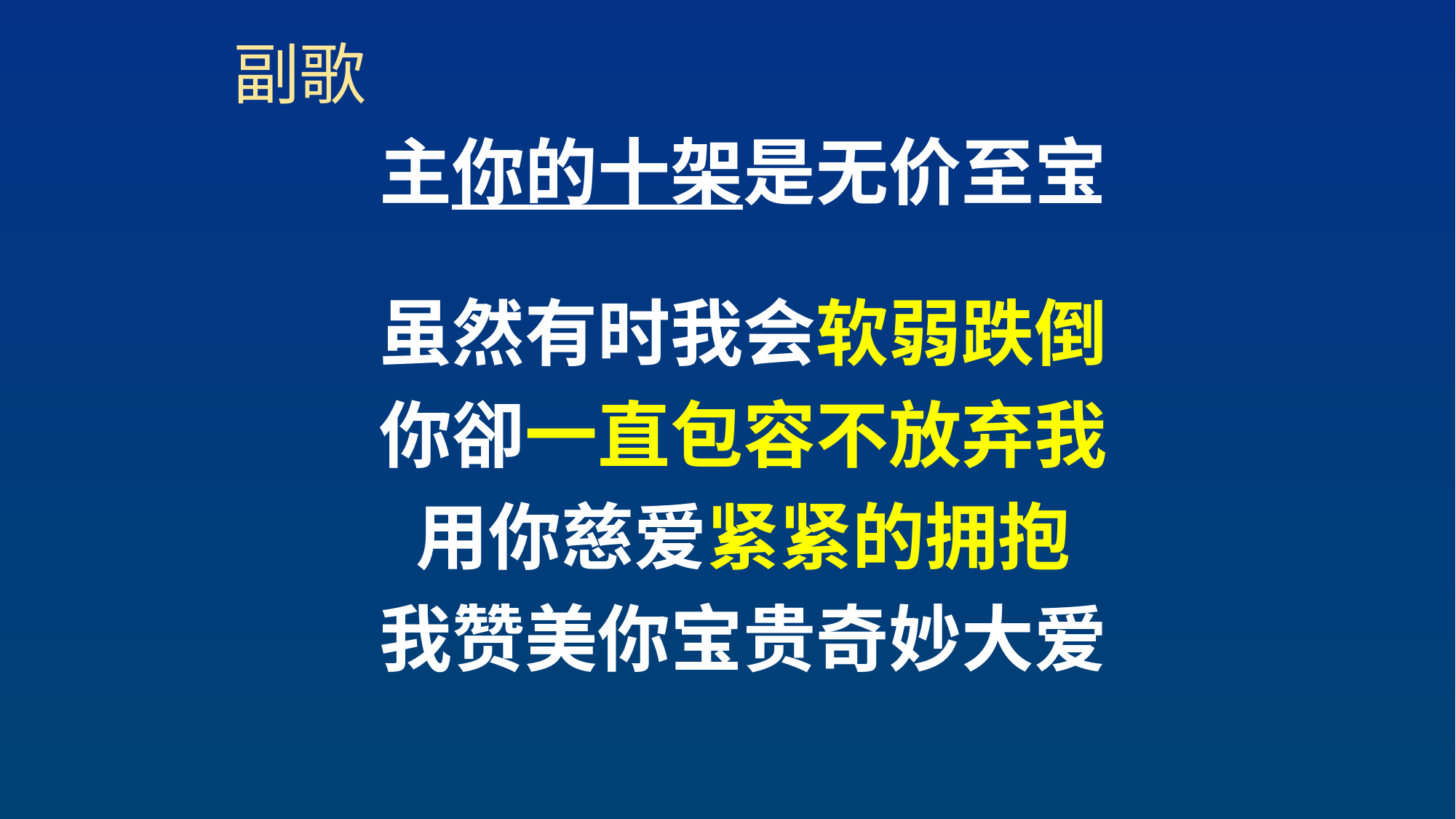

副歌
主你的十架是无价至宝

虽然有时我会软弱跌倒
你卻一直包容不放弃我
用你慈爱紧紧的拥抱
我赞美你宝贵奇妙大爱